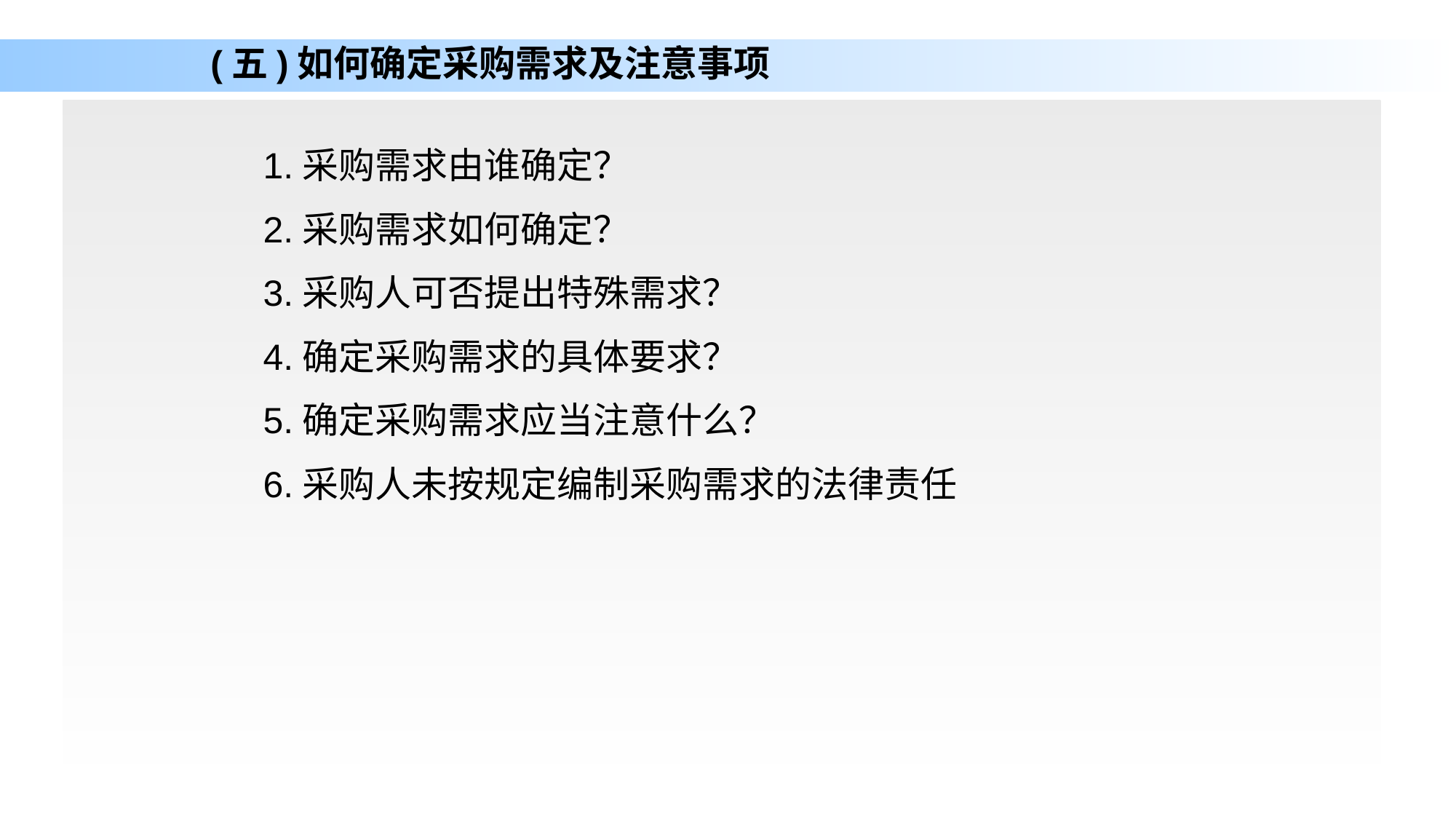

# (五)如何确定采购需求及注意事项
  1.采购需求由谁确定？
  2.采购需求如何确定？
  3.采购人可否提出特殊需求？
  4.确定采购需求的具体要求？
  5.确定采购需求应当注意什么？
  6.采购人未按规定编制采购需求的法律责任